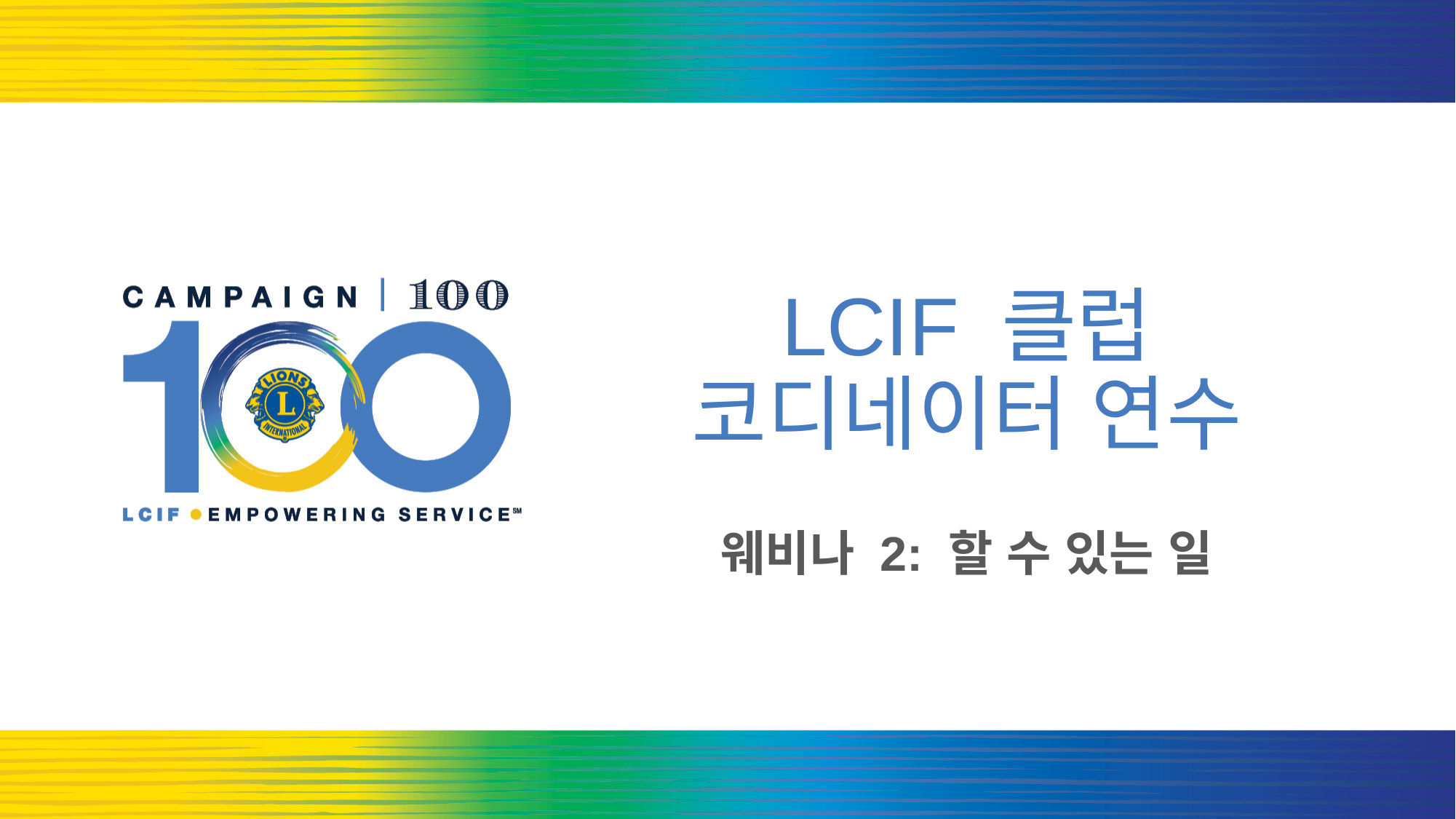

# LCIF 클럽 코디네이터 연수
웨비나 2: 할 수 있는 일